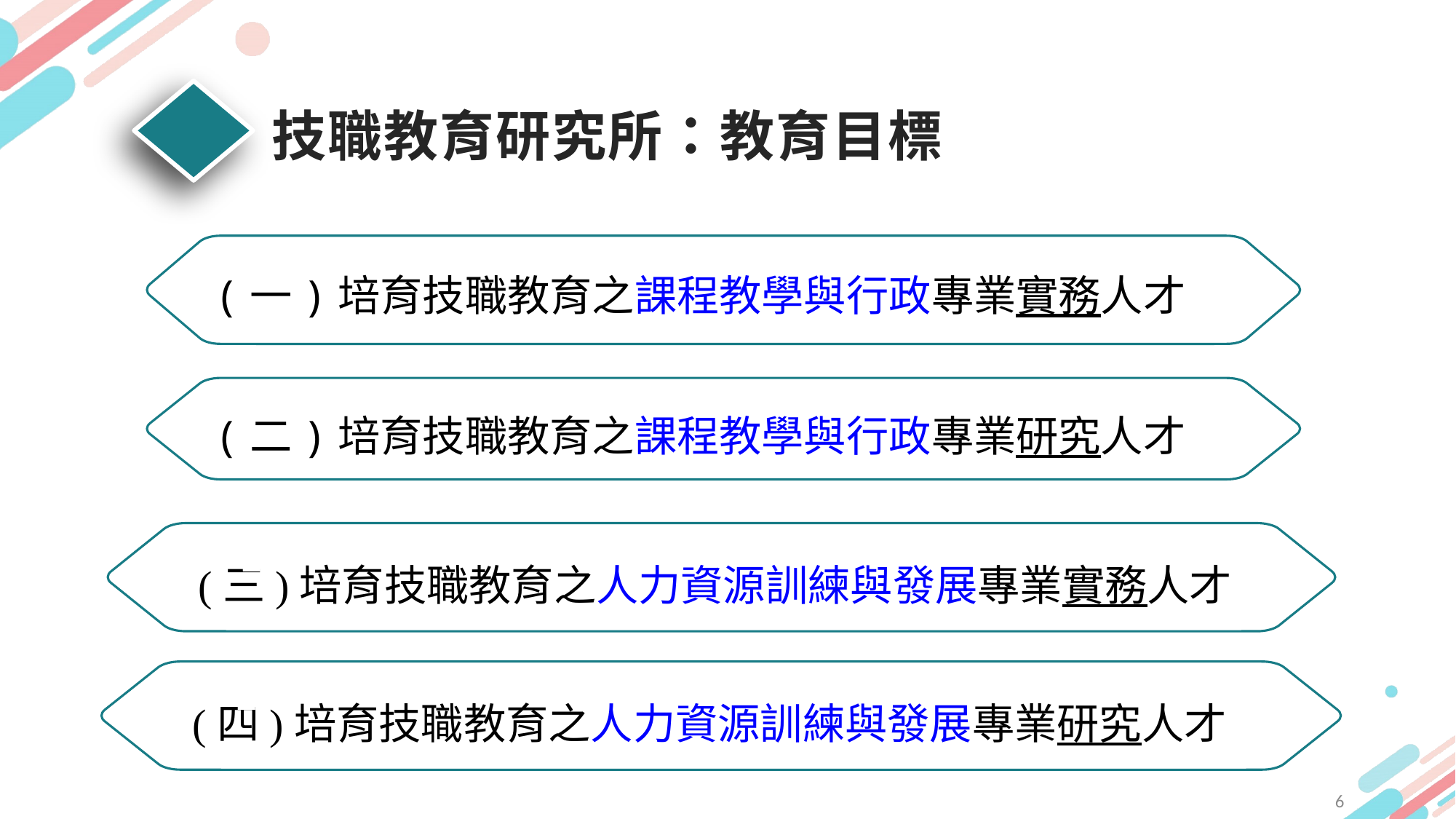

技職教育研究所：教育目標

(一)培育技職教育之課程教學與行政專業實務人才

(二)培育技職教育之課程教學與行政專業研究人才

(三)培育技職教育之人力資源訓練與發展專業實務人才
 2

(四)培育技職教育之人力資源訓練與發展專業研究人才
 2
6